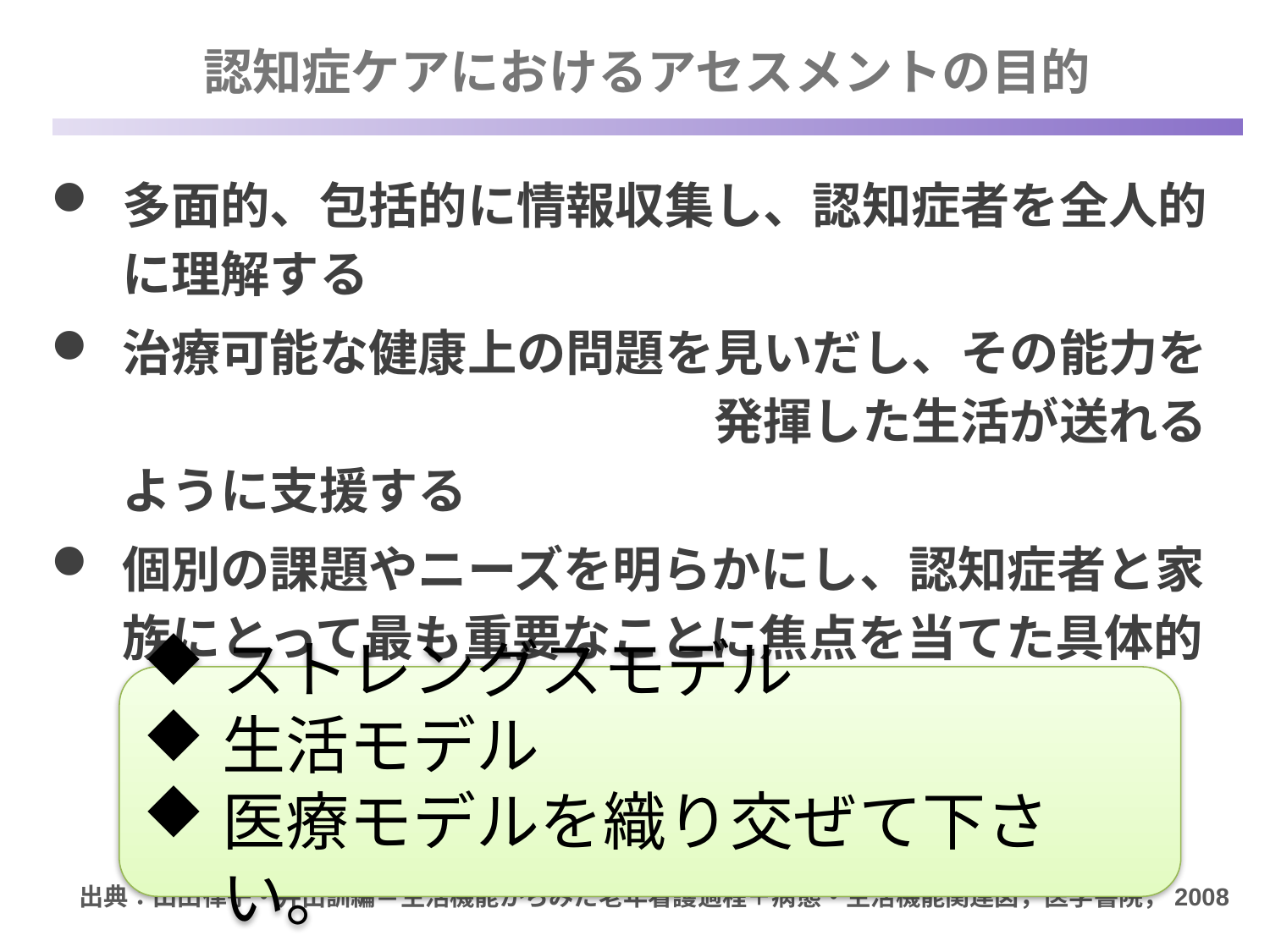

認知症ケアにおけるアセスメントの目的

多面的、包括的に情報収集し、認知症者を全人的に理解する
治療可能な健康上の問題を見いだし、その能力を　　　　　　　　　　　　発揮した生活が送れるように支援する
個別の課題やニーズを明らかにし、認知症者と家族にとって最も重要なことに焦点を当てた具体的なケア計画を考案する

ストレングスモデル
生活モデル
医療モデルを織り交ぜて下さい。
出典：山田律子・井出訓編＝生活機能からみた老年看護過程＋病態・生活機能関連図，医学書院，2008